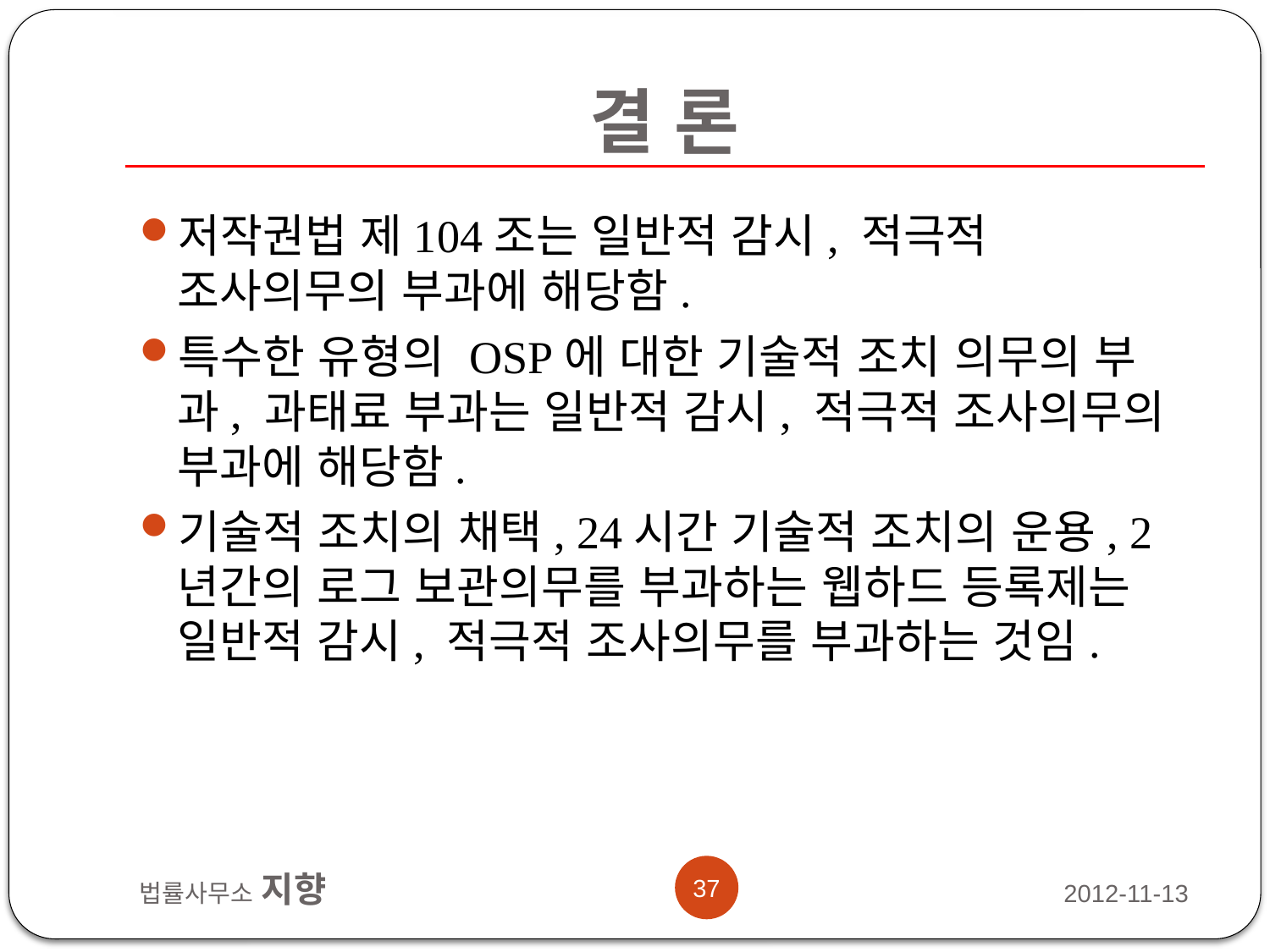

# 결 론
저작권법 제104조는 일반적 감시, 적극적 조사의무의 부과에 해당함.
특수한 유형의 OSP에 대한 기술적 조치 의무의 부과, 과태료 부과는 일반적 감시, 적극적 조사의무의 부과에 해당함.
기술적 조치의 채택, 24시간 기술적 조치의 운용, 2년간의 로그 보관의무를 부과하는 웹하드 등록제는 일반적 감시, 적극적 조사의무를 부과하는 것임.
37
법률사무소 지향
2012-11-13